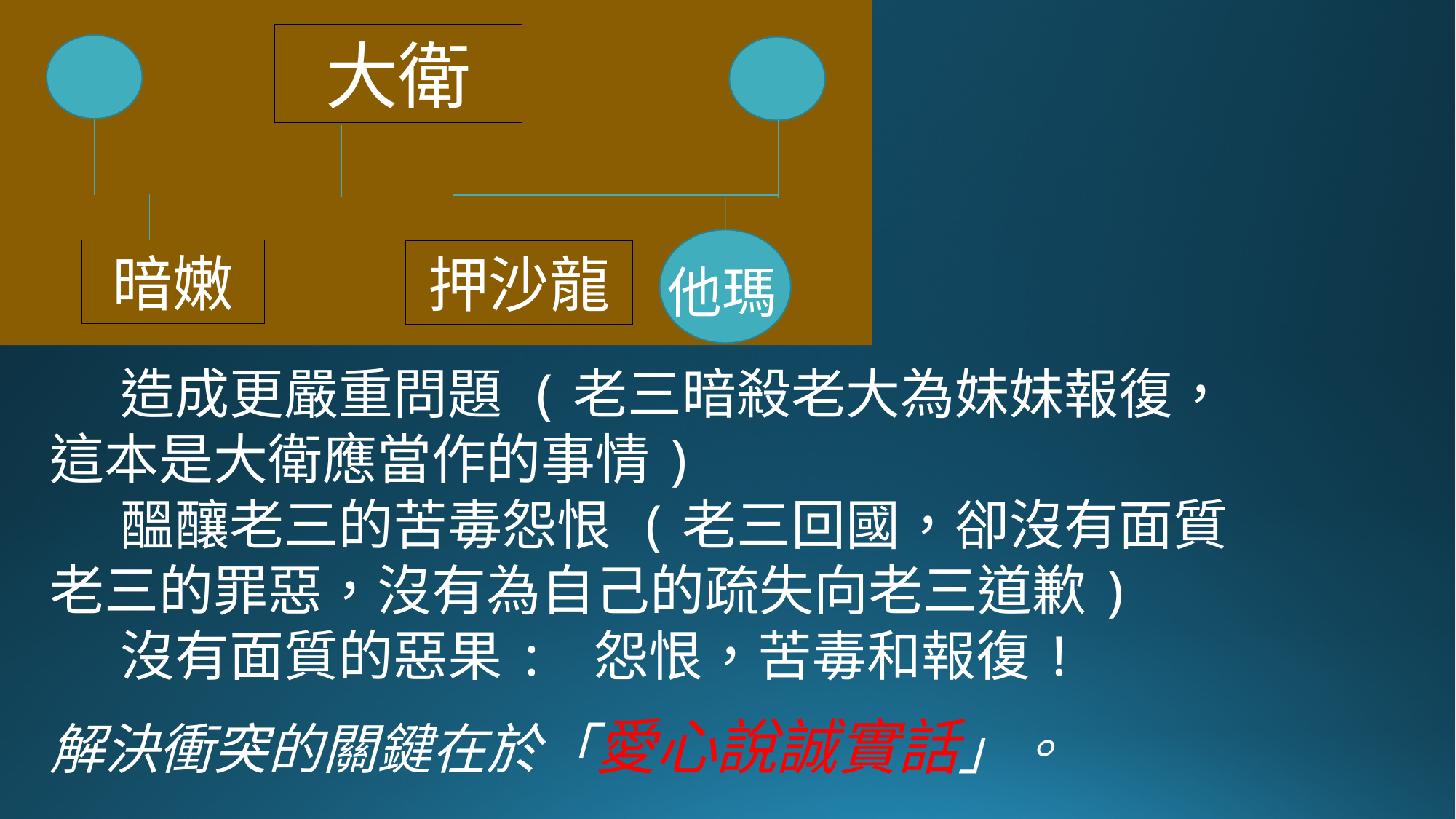

大衛

暗嫩
押沙龍
他瑪
造成更嚴重問題 (老三暗殺老大為妹妹報復，這本是大衛應當作的事情)
醞釀老三的苦毒怨恨 (老三回國，卻沒有面質老三的罪惡，沒有為自己的疏失向老三道歉)
沒有面質的惡果: 怨恨，苦毒和報復!

解決衝突的關鍵在於「愛心說誠實話」。